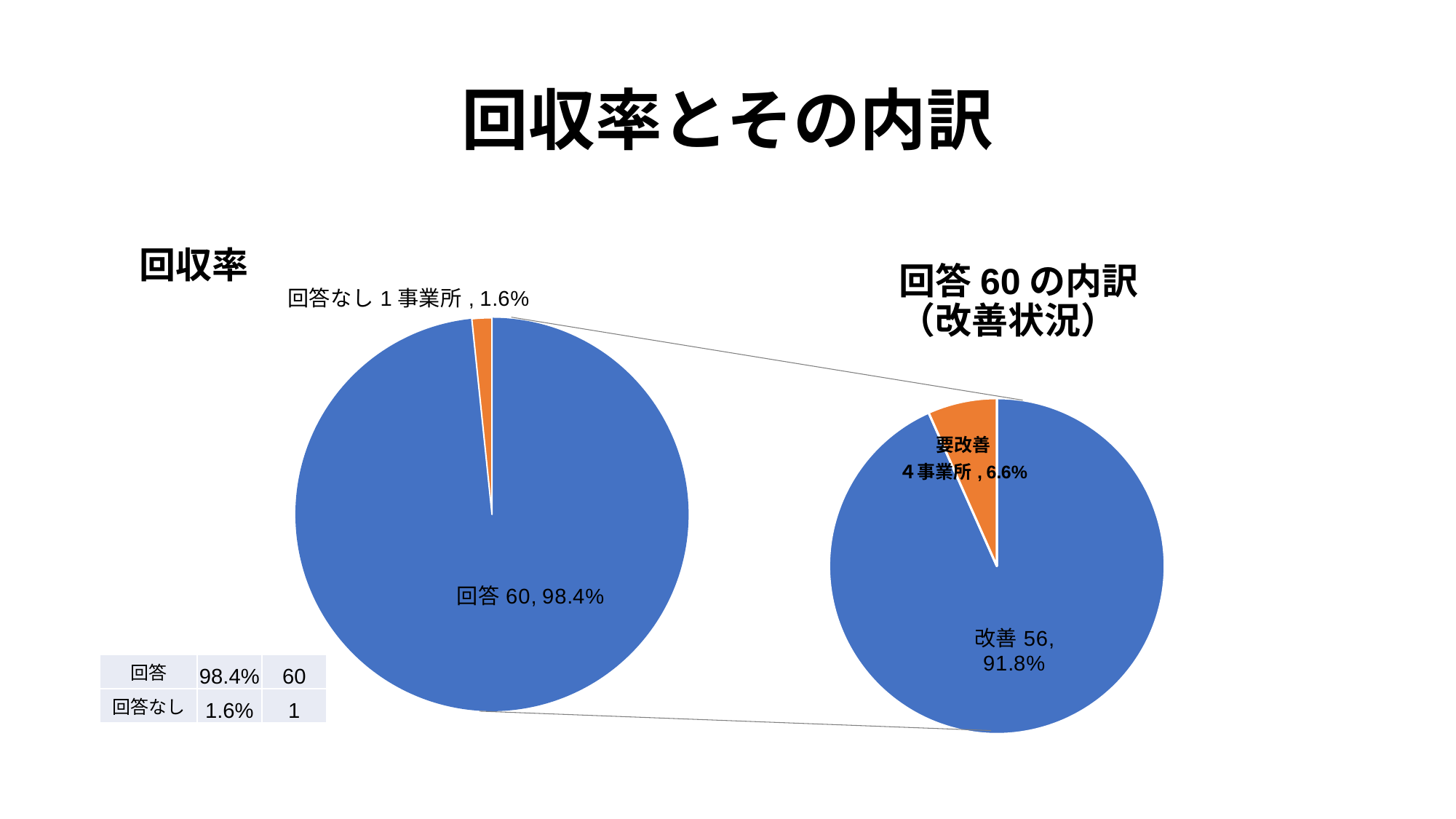

# 回収率とその内訳
回収率

### Chart

| Category |  |
|---|---|
| 回答 | 0.9836065573770492 |
| 回答なし | 0.01639344262295082 |
回答60の内訳（改善状況）

[unsupported chart]

| 回答 | 98.4% | 60 |
| --- | --- | --- |
| 回答なし | 1.6% | 1 |